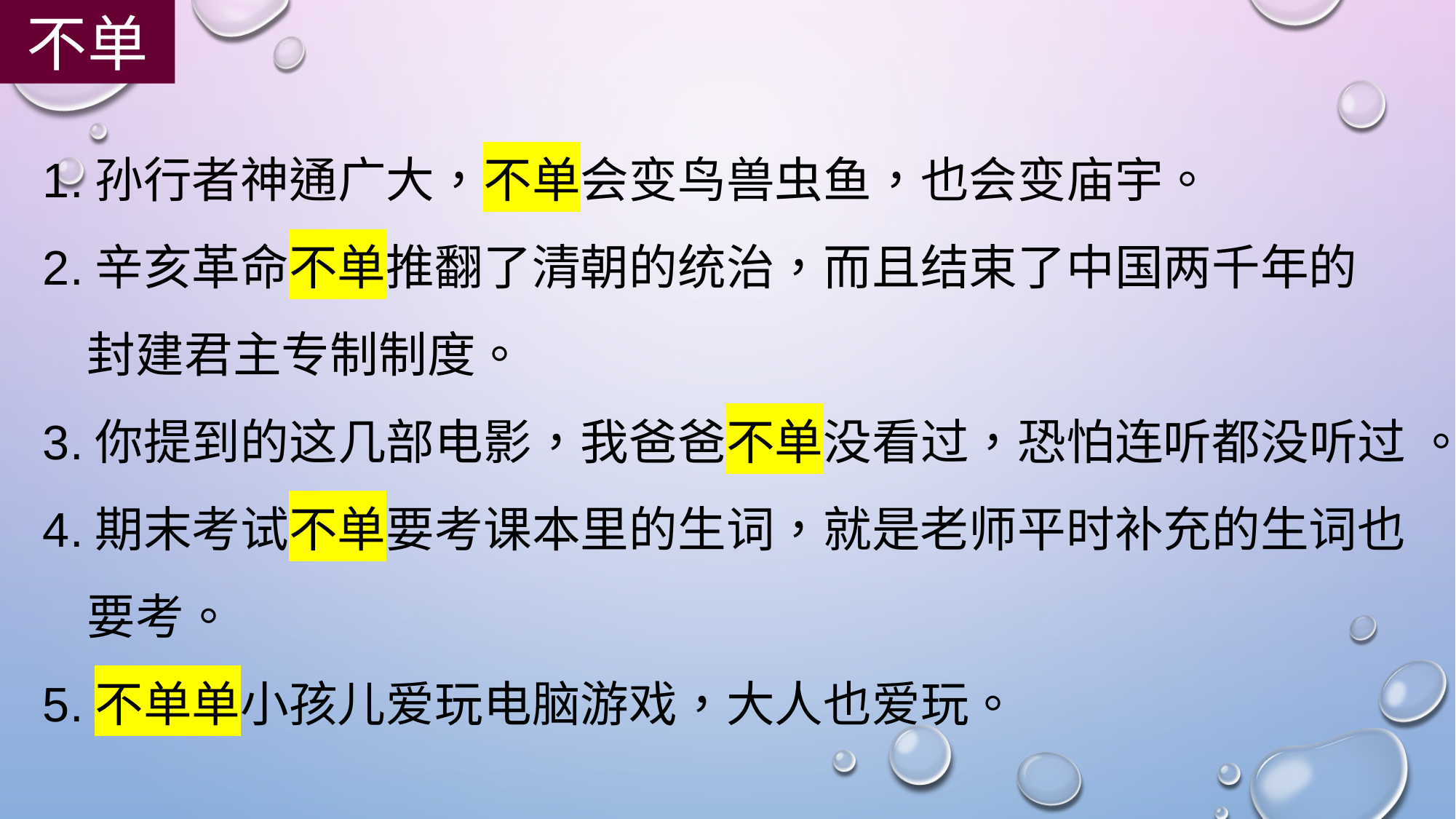

不单
1.孙行者神通广大，不单会变鸟兽虫鱼，也会变庙宇。
2.辛亥革命不单推翻了清朝的统治，而且结束了中国两千年的
   封建君主专制制度。
3.你提到的这几部电影，我爸爸不单没看过，恐怕连听都没听过 。
4.期末考试不单要考课本里的生词，就是老师平时补充的生词也
   要考。
5.不单单小孩儿爱玩电脑游戏，大人也爱玩。